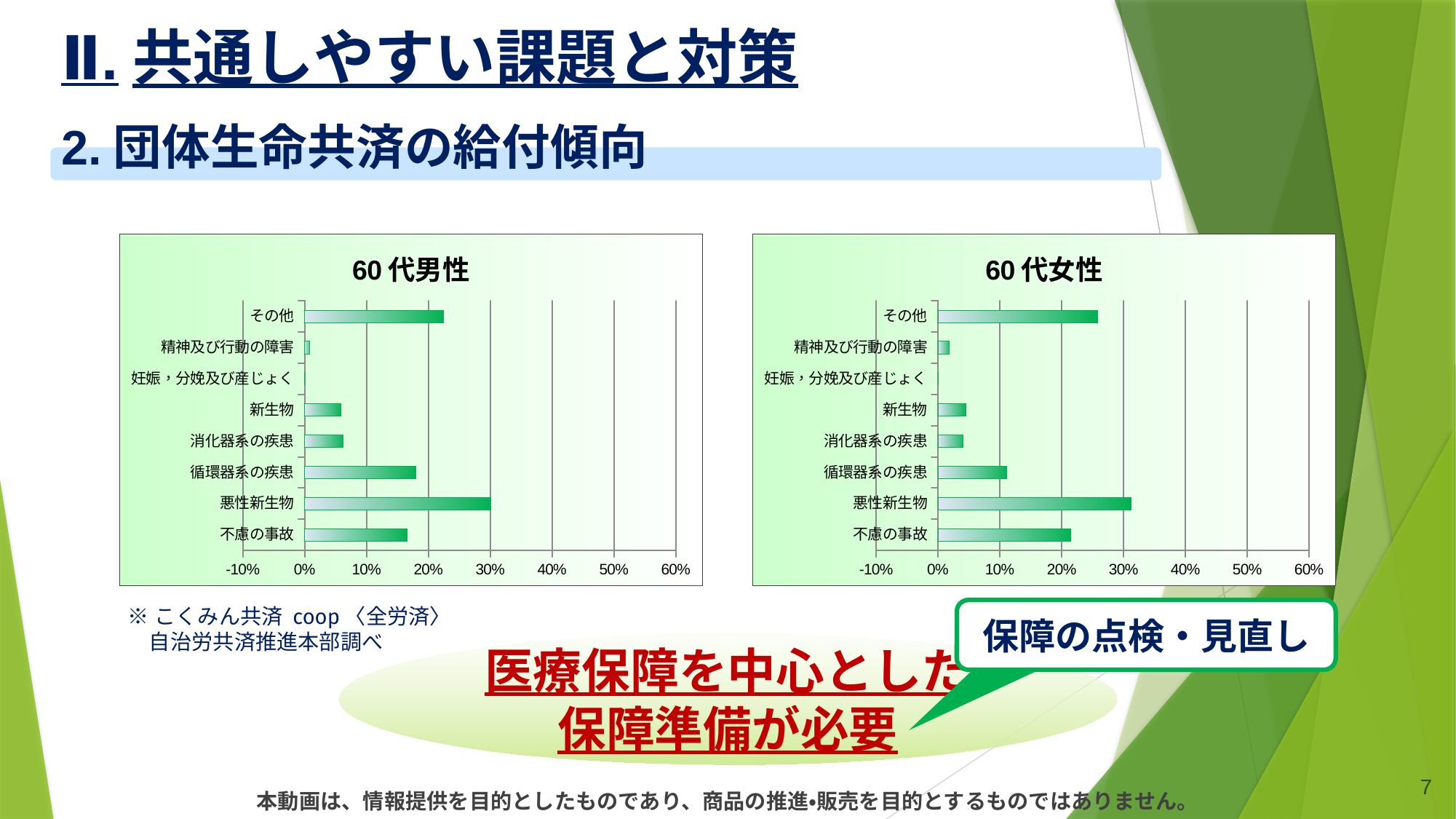

# Ⅱ.共通しやすい課題と対策
2.団体生命共済の給付傾向

### Chart: 20代男性

| Category | 20代男性 |
|---|---|
| 不慮の事故 | 0.4568081991215227 |
| 悪性新生物 | 0.04685212298682284 |
| 循環器系の疾患 | 0.017569546120058566 |
| 消化器系の疾患 | 0.1171303074670571 |
| 新生物 | 0.027818448023426062 |
| 妊娠，分娩及び産じょく | 0.0 |
| 精神及び行動の障害 | 0.043923865300146414 |
| その他 | 0.28989751098096633 |

### Chart: 30代男性

| Category | 30代男性 |
|---|---|
| 不慮の事故 | 0.5 |
| 悪性新生物 | 0.05808656036446469 |
| 循環器系の疾患 | 0.06378132118451026 |
| 消化器系の疾患 | 0.08086560364464693 |
| 新生物 | 0.0387243735763098 |
| 妊娠，分娩及び産じょく | 0.0 |
| 精神及び行動の障害 | 0.03189066059225513 |
| その他 | 0.2266514806378132 |

### Chart: 40代男性

| Category | 40代男性 |
|---|---|
| 不慮の事故 | 0.3785764131193301 |
| 悪性新生物 | 0.12770411723656663 |
| 循環器系の疾患 | 0.10816468946266573 |
| 消化器系の疾患 | 0.08234473133286811 |
| 新生物 | 0.061409630146545706 |
| 妊娠，分娩及び産じょく | 0.0 |
| 精神及び行動の障害 | 0.04326587578506629 |
| その他 | 0.19853454291695743 |

### Chart: 50代男性

| Category | 50代男性 |
|---|---|
| 不慮の事故 | 0.2378505673303361 |
| 悪性新生物 | 0.20402483408263755 |
| 循環器系の疾患 | 0.17469492614001284 |
| 消化器系の疾患 | 0.07771355170199101 |
| 新生物 | 0.07043459644615714 |
| 妊娠，分娩及び産じょく | 0.0 |
| 精神及び行動の障害 | 0.0265467779918647 |
| その他 | 0.20873474630700065 |

### Chart: 60代男性

| Category | 60代男性 |
|---|---|
| 不慮の事故 | 0.16585024492652203 |
| 悪性新生物 | 0.3009097270818754 |
| 循環器系の疾患 | 0.17984604618614417 |
| 消化器系の疾患 | 0.0615815255423373 |
| 新生物 | 0.05878236529041288 |
| 妊娠，分娩及び産じょく | 0.0 |
| 精神及び行動の障害 | 0.008397480755773267 |
| その他 | 0.22463261021693492 |

### Chart: 20代女性

| Category | 20代女性 |
|---|---|
| 不慮の事故 | 0.16811955168119552 |
| 悪性新生物 | 0.034869240348692404 |
| 循環器系の疾患 | 0.021170610211706103 |
| 消化器系の疾患 | 0.09838107098381071 |
| 新生物 | 0.05603985056039851 |
| 妊娠，分娩及び産じょく | 0.3275217932752179 |
| 精神及び行動の障害 | 0.0410958904109589 |
| その他 | 0.25280199252801994 |

### Chart: 30代女性

| Category | 30代女性 |
|---|---|
| 不慮の事故 | 0.11538461538461539 |
| 悪性新生物 | 0.08251748251748252 |
| 循環器系の疾患 | 0.025174825174825177 |
| 消化器系の疾患 | 0.032867132867132866 |
| 新生物 | 0.05174825174825175 |
| 妊娠，分娩及び産じょく | 0.5125874125874126 |
| 精神及び行動の障害 | 0.015384615384615385 |
| その他 | 0.16433566433566432 |

### Chart: 40代女性

| Category | 40代女性 |
|---|---|
| 不慮の事故 | 0.2227954971857411 |
| 悪性新生物 | 0.3048780487804878 |
| 循環器系の疾患 | 0.06660412757973734 |
| 消化器系の疾患 | 0.04971857410881801 |
| 新生物 | 0.08724202626641651 |
| 妊娠，分娩及び産じょく | 0.053939962476547844 |
| 精神及び行動の障害 | 0.024390243902439025 |
| その他 | 0.1904315196998124 |

### Chart: 50代女性

| Category | 50代女性 |
|---|---|
| 不慮の事故 | 0.22785714285714287 |
| 悪性新生物 | 0.3360714285714286 |
| 循環器系の疾患 | 0.08035714285714286 |
| 消化器系の疾患 | 0.045 |
| 新生物 | 0.05678571428571429 |
| 妊娠，分娩及び産じょく | 0.0 |
| 精神及び行動の障害 | 0.025 |
| その他 | 0.22892857142857143 |

### Chart: 60代女性

| Category | 60代女性 |
|---|---|
| 不慮の事故 | 0.2150101419878296 |
| 悪性新生物 | 0.31237322515212984 |
| 循環器系の疾患 | 0.11156186612576065 |
| 消化器系の疾患 | 0.04056795131845842 |
| 新生物 | 0.04462474645030426 |
| 妊娠，分娩及び産じょく | 0.0 |
| 精神及び行動の障害 | 0.018255578093306288 |
| その他 | 0.25760649087221094 |
※こくみん共済 coop〈全労済〉
　自治労共済推進本部調べ
保障の点検・見直し

医療保障を中心とした
保障準備が必要
7